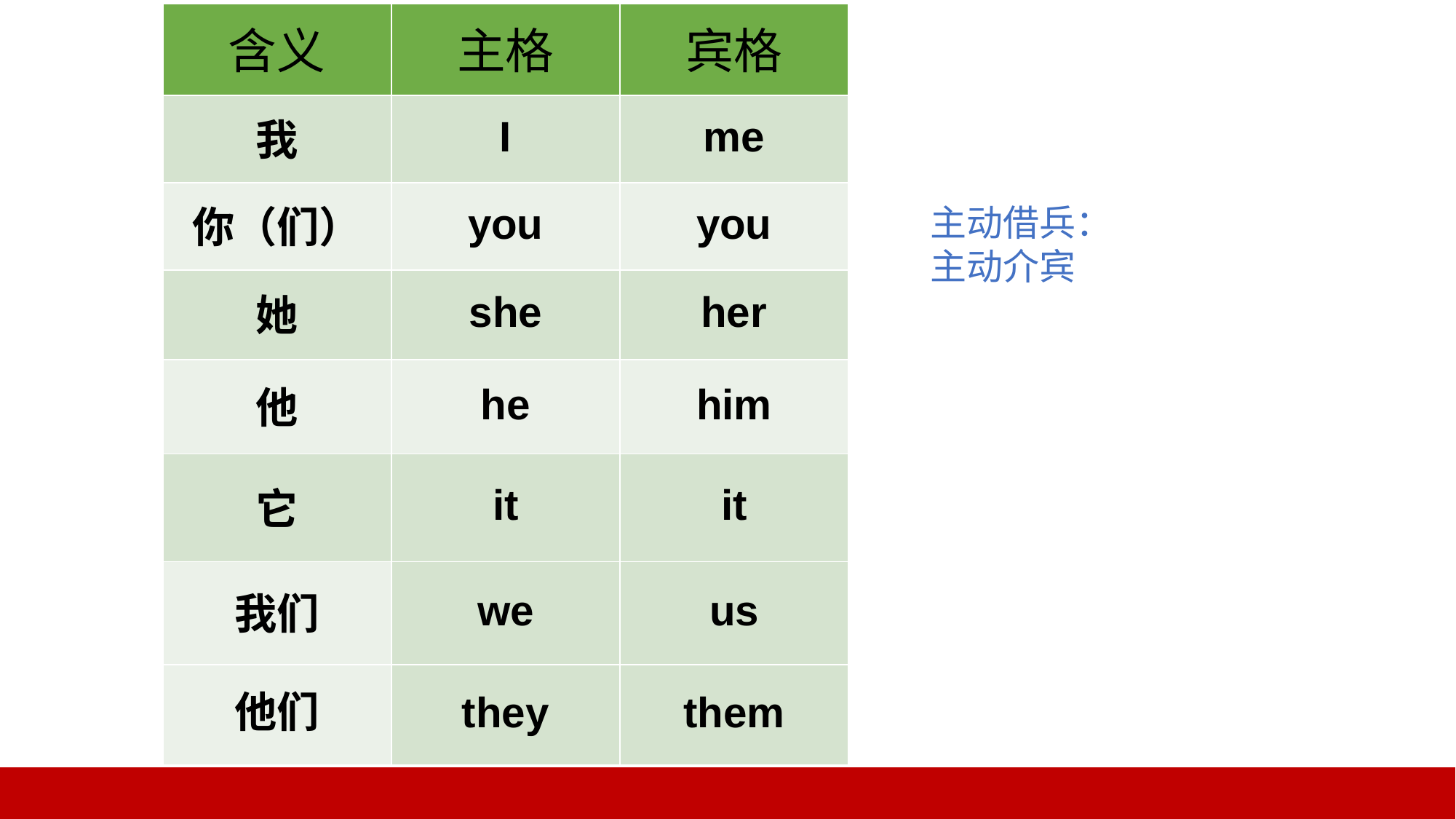

| 含义 | 主格 | 宾格 |
| --- | --- | --- |
| 我 | I | me |
| 你（们） | you | you |
| 她 | she | her |
| 他 | he | him |
| 它 | it | it |
| 我们 | we | us |
| 他们 | they | them |
主动借兵：
主动介宾